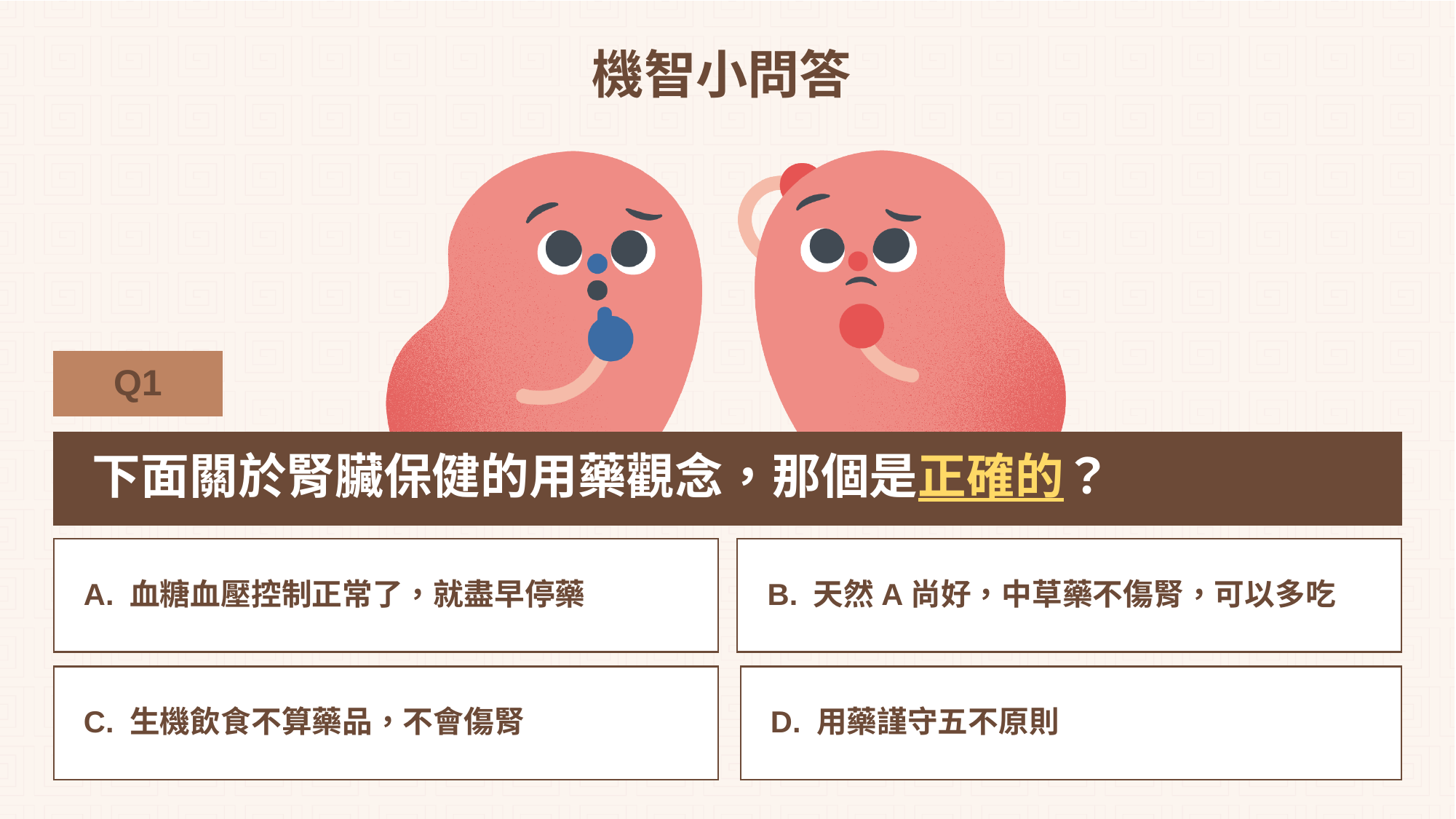

# 機智小問答

Q1
下面關於腎臟保健的用藥觀念，那個是正確的？
A. 血糖血壓控制正常了，就盡早停藥
B. 天然A尚好，中草藥不傷腎，可以多吃
C. 生機飲食不算藥品，不會傷腎
D. 用藥謹守五不原則